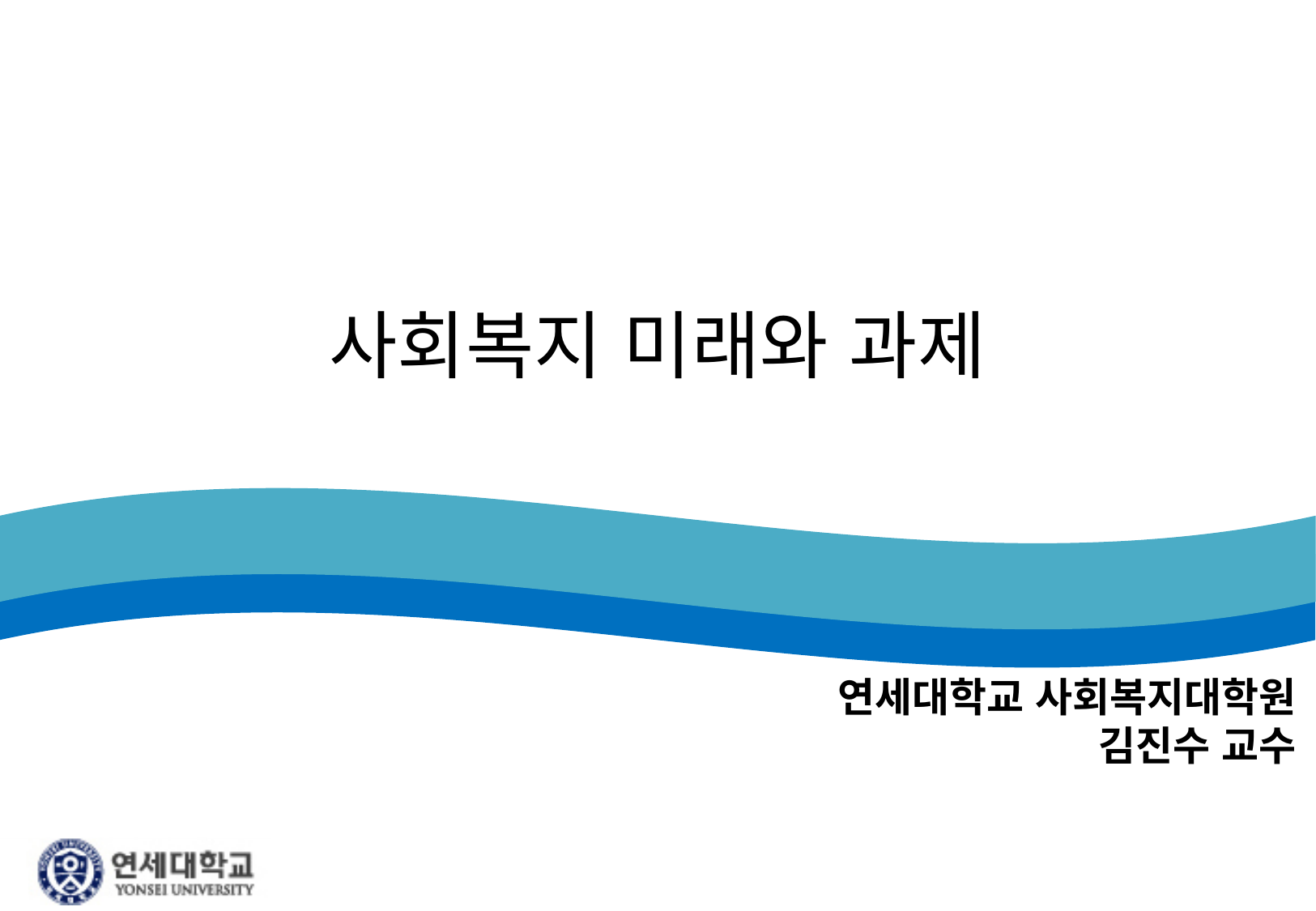

# 사회복지 미래와 과제
연세대학교 사회복지대학원
김진수 교수